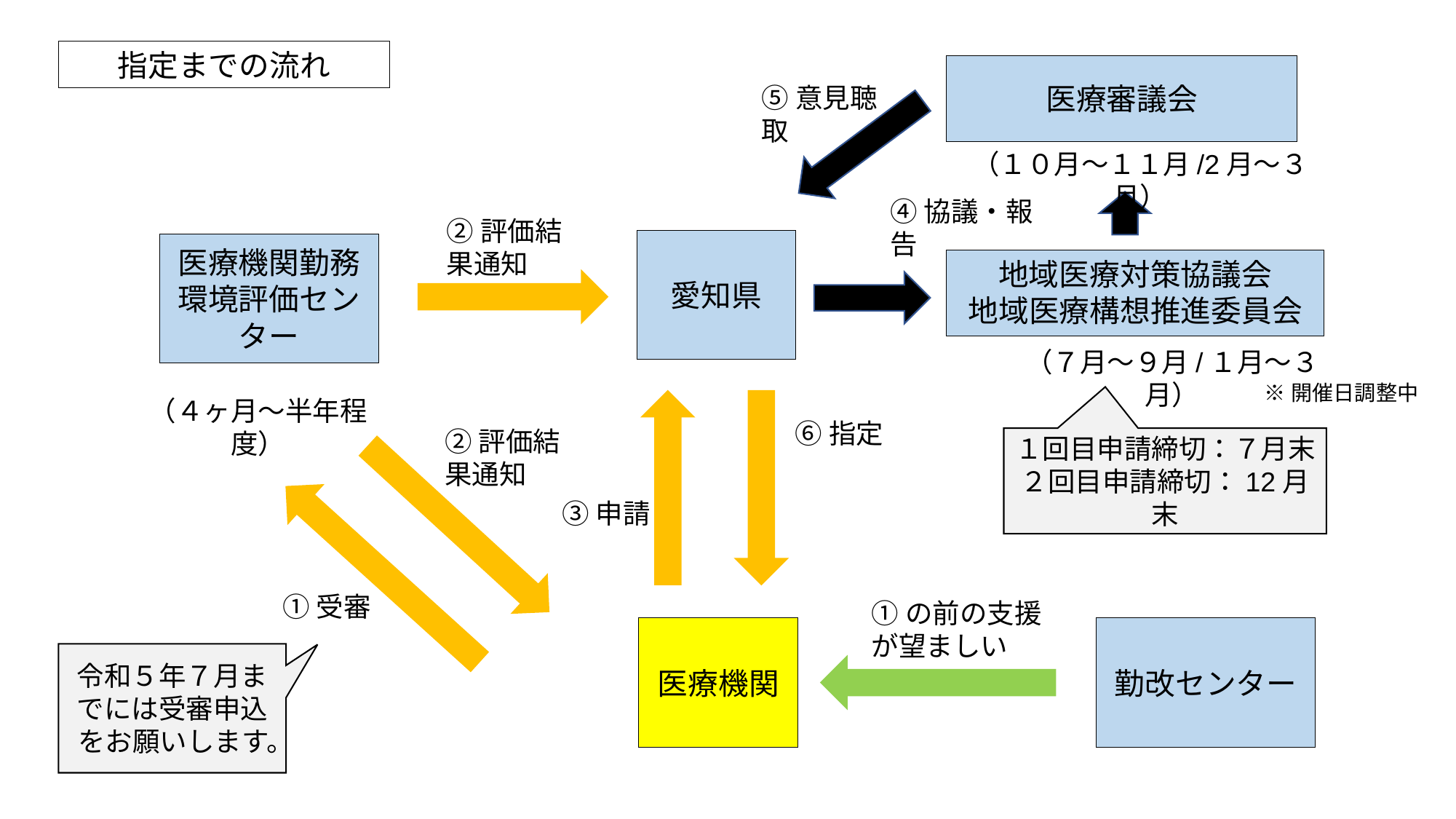

指定までの流れ
医療審議会

⑤意見聴取
（１０月～１１月/2月～３月）
④協議・報告

②評価結果通知
愛知県
医療機関勤務環境評価センター
地域医療対策協議会
地域医療構想推進委員会

（７月～９月/１月～３月）
※開催日調整中
（４ヶ月～半年程度）

⑥指定
②評価結果通知
１回目申請締切：７月末
２回目申請締切：12月末

③申請

①受審
①の前の支援が望ましい
医療機関
勤改センター
令和５年７月までには受審申込をお願いします。